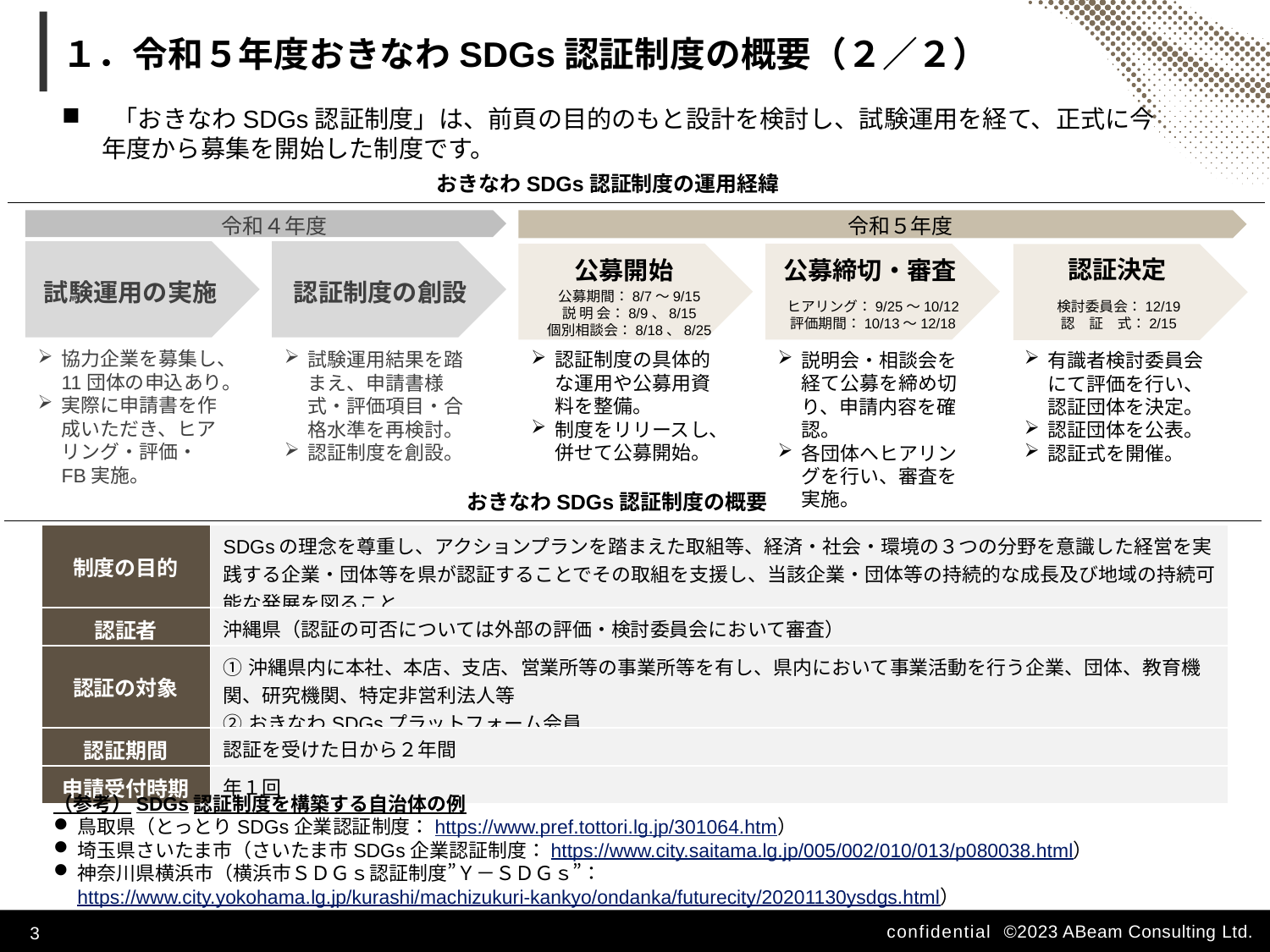

# １．令和５年度おきなわSDGs認証制度の概要（２／２）
 「おきなわSDGs認証制度」は、前頁の目的のもと設計を検討し、試験運用を経て、正式に今年度から募集を開始した制度です。
おきなわSDGs認証制度の運用経緯
令和４年度
令和５年度

認証決定
公募開始
公募締切・審査
試験運用の実施
認証制度の創設
公募期間：8/7～9/15
説 明 会：8/9、8/15
個別相談会：8/18、8/25
ヒアリング：9/25～10/12
評価期間：10/13～12/18
検討委員会：12/19
認　証　式：2/15
協力企業を募集し、11団体の申込あり。
実際に申請書を作成いただき、ヒアリング・評価・FB実施。
試験運用結果を踏まえ、申請書様式・評価項目・合格水準を再検討。
認証制度を創設。
認証制度の具体的な運用や公募用資料を整備。
制度をリリースし、併せて公募開始。
説明会・相談会を経て公募を締め切り、申請内容を確認。
各団体へヒアリングを行い、審査を実施。
有識者検討委員会にて評価を行い、認証団体を決定。
認証団体を公表。
認証式を開催。
おきなわSDGs認証制度の概要
| 制度の目的 | SDGsの理念を尊重し、アクションプランを踏まえた取組等、経済・社会・環境の３つの分野を意識した経営を実践する企業・団体等を県が認証することでその取組を支援し、当該企業・団体等の持続的な成長及び地域の持続可能な発展を図ること |
| --- | --- |
| 認証者 | 沖縄県（認証の可否については外部の評価・検討委員会において審査） |
| 認証の対象 | ①沖縄県内に本社、本店、支店、営業所等の事業所等を有し、県内において事業活動を行う企業、団体、教育機関、研究機関、特定非営利法人等 ②おきなわSDGsプラットフォーム会員 |
| 認証期間 | 認証を受けた日から２年間 |
| 申請受付時期 | 年１回 |
（参考）SDGs認証制度を構築する自治体の例
鳥取県（とっとりSDGs企業認証制度：https://www.pref.tottori.lg.jp/301064.htm）
埼玉県さいたま市（さいたま市SDGs企業認証制度：https://www.city.saitama.lg.jp/005/002/010/013/p080038.html）
神奈川県横浜市（横浜市ＳＤＧｓ認証制度”Ｙ－ＳＤＧｓ”：https://www.city.yokohama.lg.jp/kurashi/machizukuri-kankyo/ondanka/futurecity/20201130ysdgs.html）